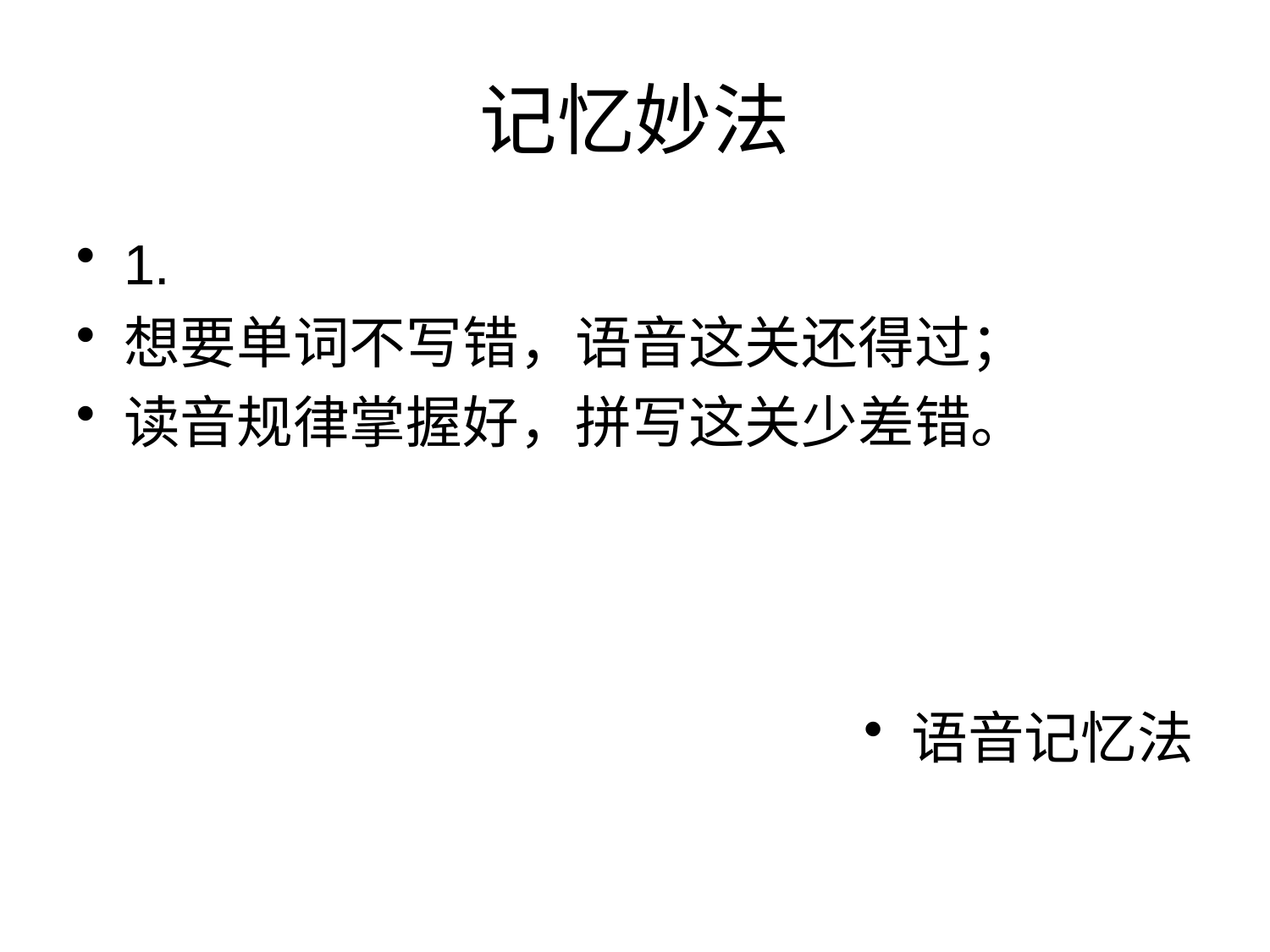

# 记忆妙法
1.
想要单词不写错，语音这关还得过；
读音规律掌握好，拼写这关少差错。

语音记忆法